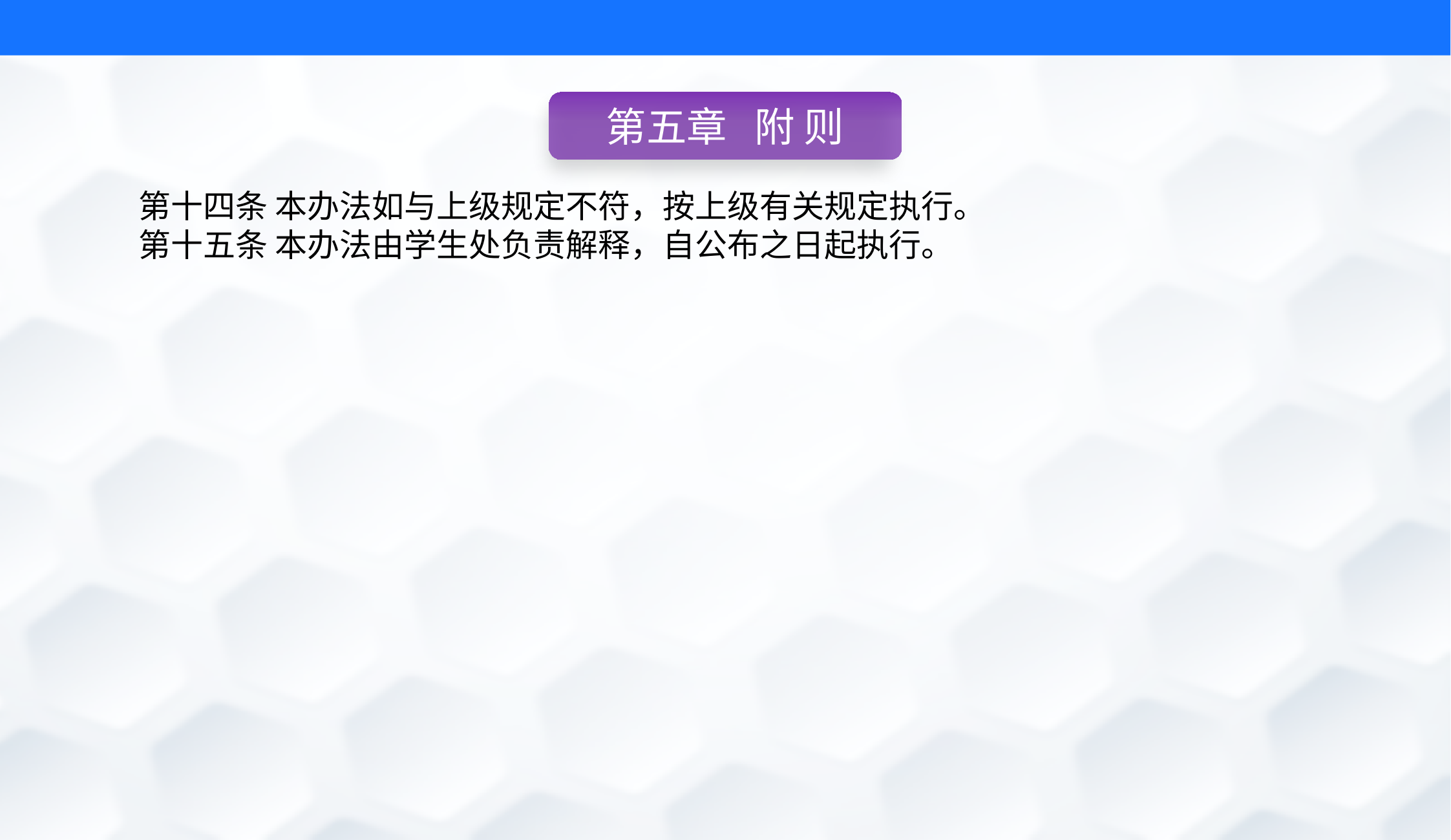

第五章   附 则
第十四条 本办法如与上级规定不符，按上级有关规定执行。
第十五条 本办法由学生处负责解释，自公布之日起执行。